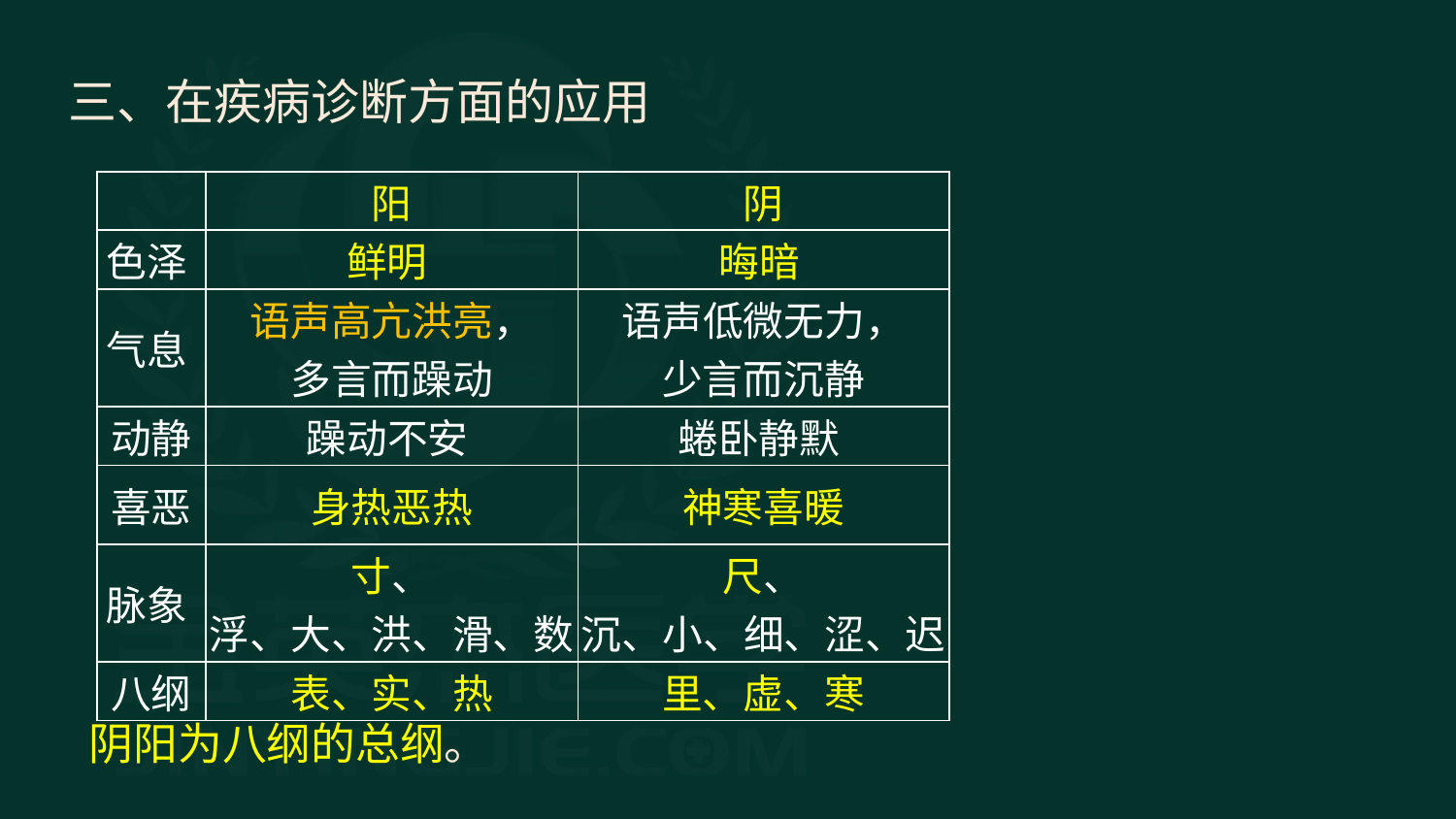

三、在疾病诊断方面的应用

 阴阳为八纲的总纲。
|  | 阳 | 阴 |
| --- | --- | --- |
| 色泽 | 鲜明 | 晦暗 |
| 气息 | 语声高亢洪亮， 多言而躁动 | 语声低微无力， 少言而沉静 |
| 动静 | 躁动不安 | 蜷卧静默 |
| 喜恶 | 身热恶热 | 神寒喜暖 |
| 脉象 | 寸、 浮、大、洪、滑、数 | 尺、 沉、小、细、涩、迟 |
| 八纲 | 表、实、热 | 里、虚、寒 |